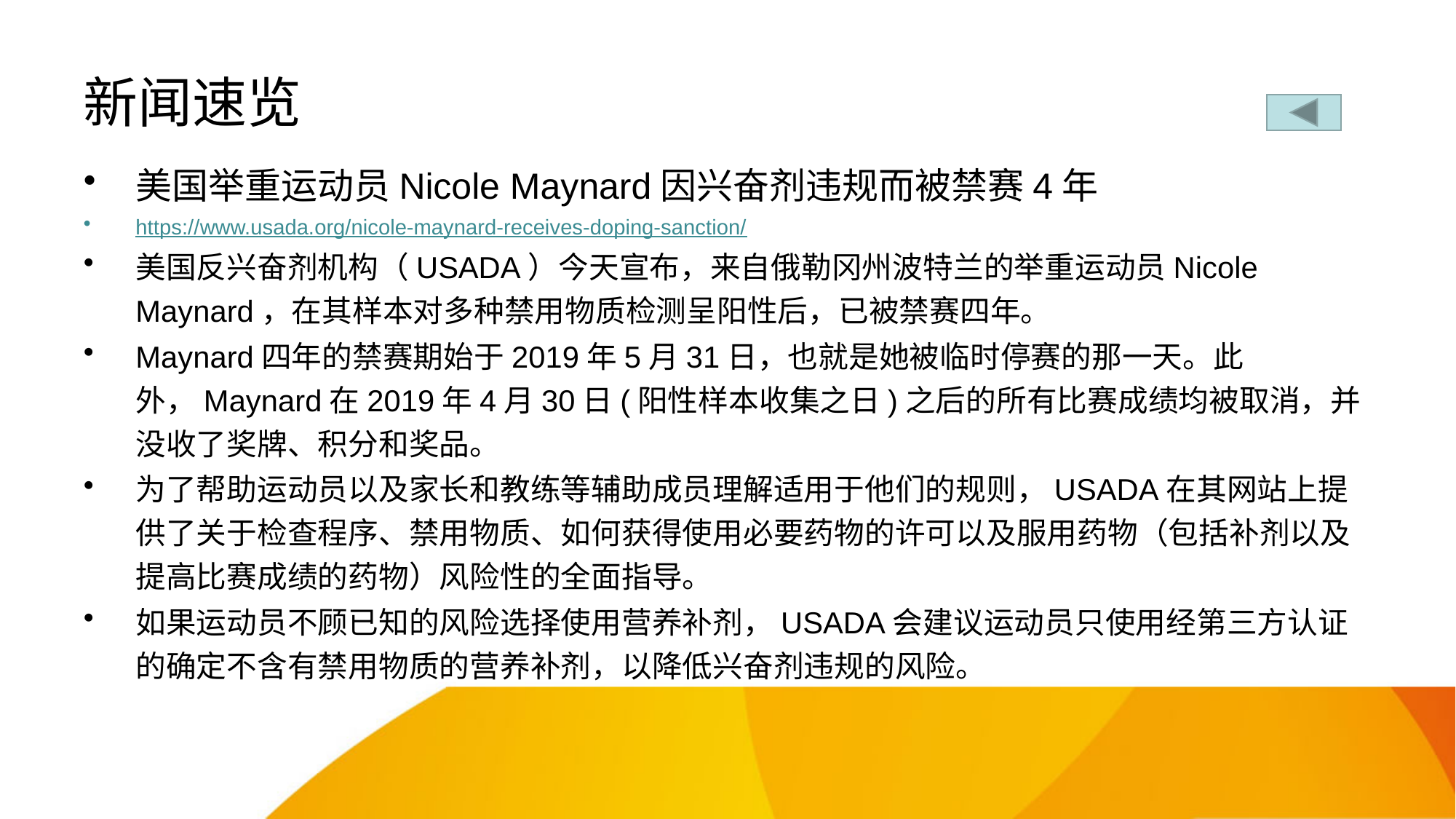

# 新闻速览

美国举重运动员Nicole Maynard因兴奋剂违规而被禁赛4年
https://www.usada.org/nicole-maynard-receives-doping-sanction/
美国反兴奋剂机构（USADA）今天宣布，来自俄勒冈州波特兰的举重运动员Nicole Maynard，在其样本对多种禁用物质检测呈阳性后，已被禁赛四年。
Maynard四年的禁赛期始于2019年5月31日，也就是她被临时停赛的那一天。此外，Maynard在2019年4月30日(阳性样本收集之日)之后的所有比赛成绩均被取消，并没收了奖牌、积分和奖品。
为了帮助运动员以及家长和教练等辅助成员理解适用于他们的规则，USADA在其网站上提供了关于检查程序、禁用物质、如何获得使用必要药物的许可以及服用药物（包括补剂以及提高比赛成绩的药物）风险性的全面指导。
如果运动员不顾已知的风险选择使用营养补剂，USADA会建议运动员只使用经第三方认证的确定不含有禁用物质的营养补剂，以降低兴奋剂违规的风险。